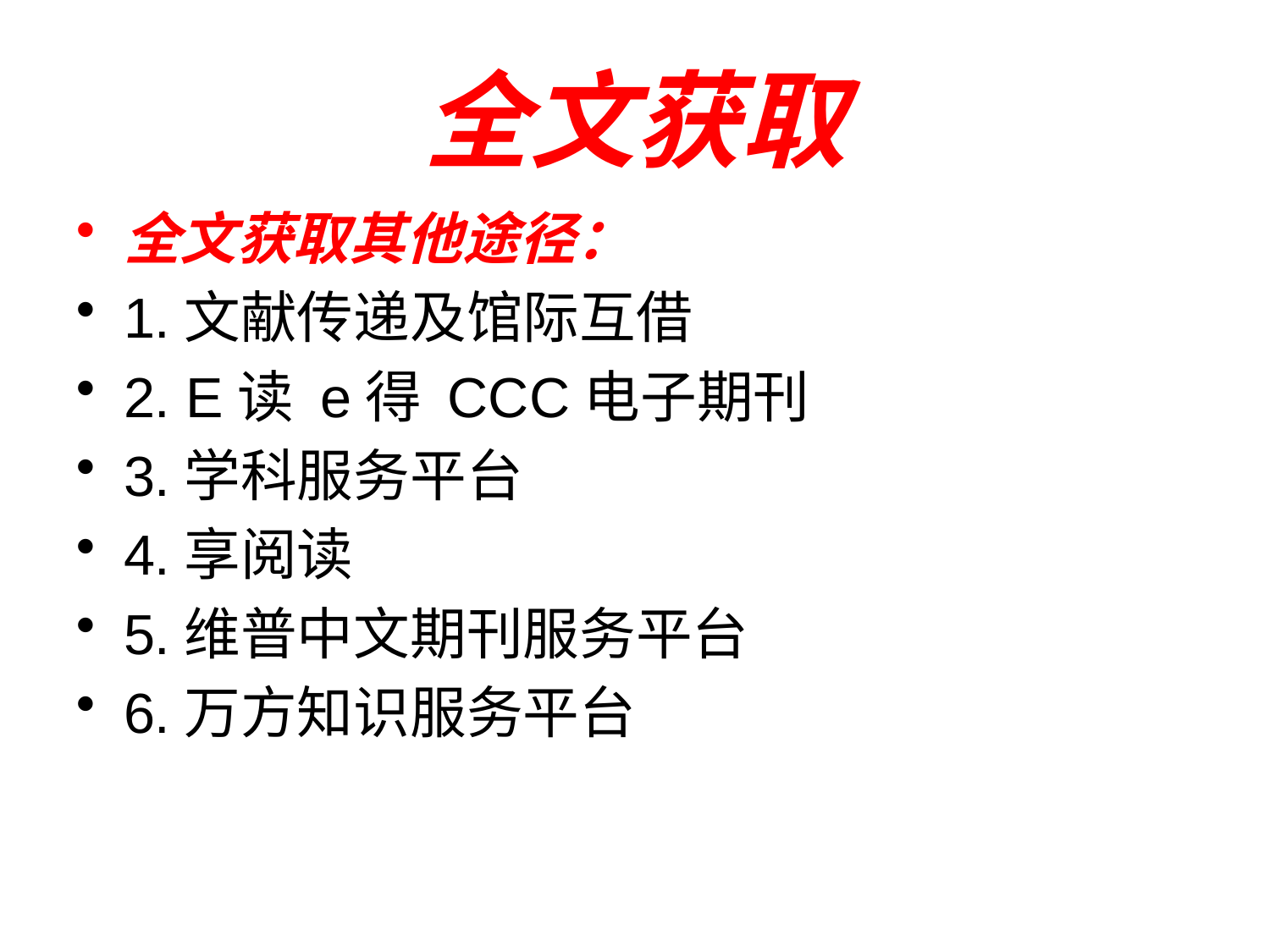

# 全文获取
全文获取其他途径：
1.文献传递及馆际互借
2. E读 e得 CCC电子期刊
3.学科服务平台
4.享阅读
5.维普中文期刊服务平台
6.万方知识服务平台